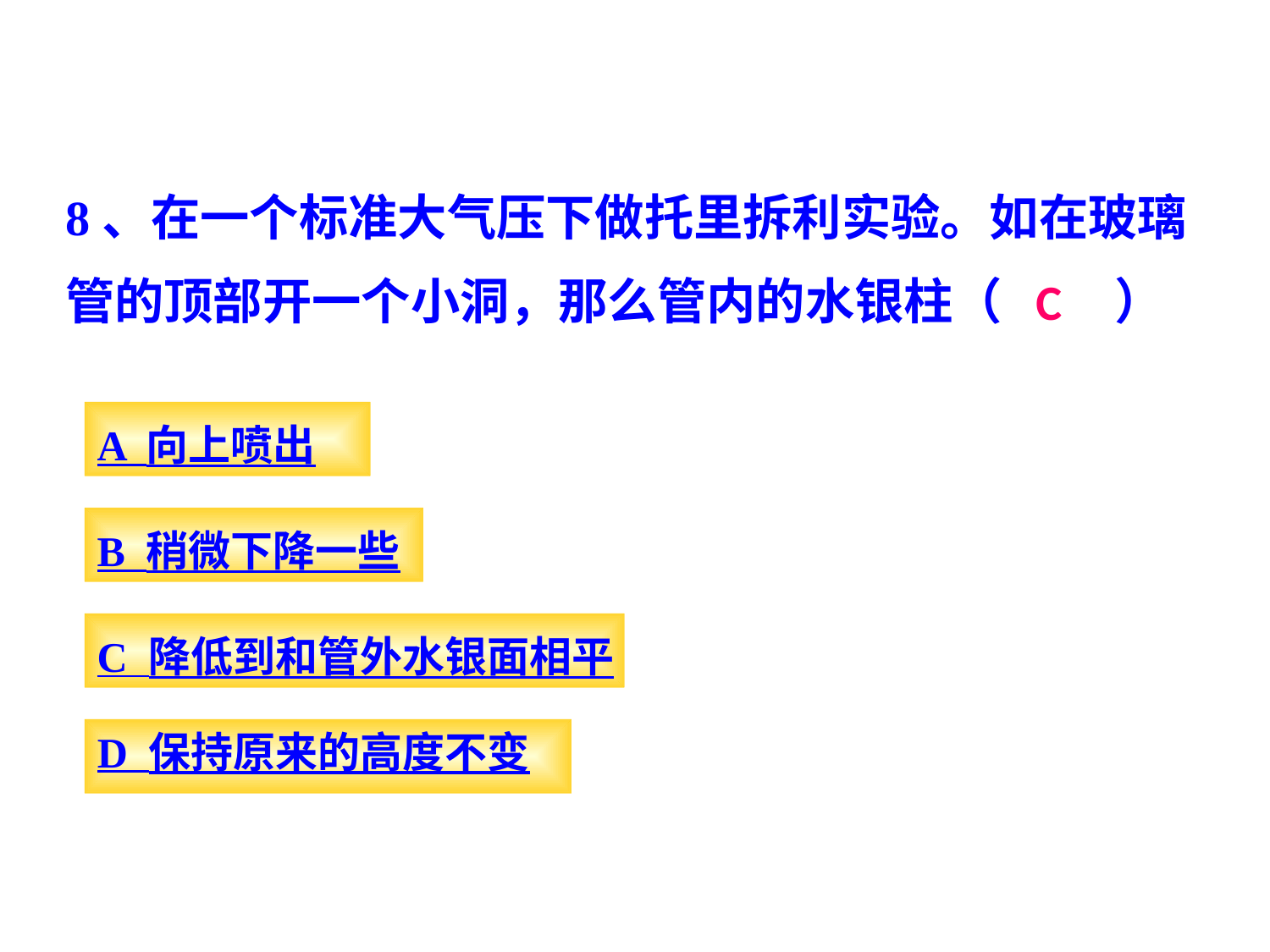

8、在一个标准大气压下做托里拆利实验。如在玻璃
管的顶部开一个小洞，那么管内的水银柱（          ）
C

A  向上喷出

B  稍微下降一些

C  降低到和管外水银面相平

D  保持原来的高度不变